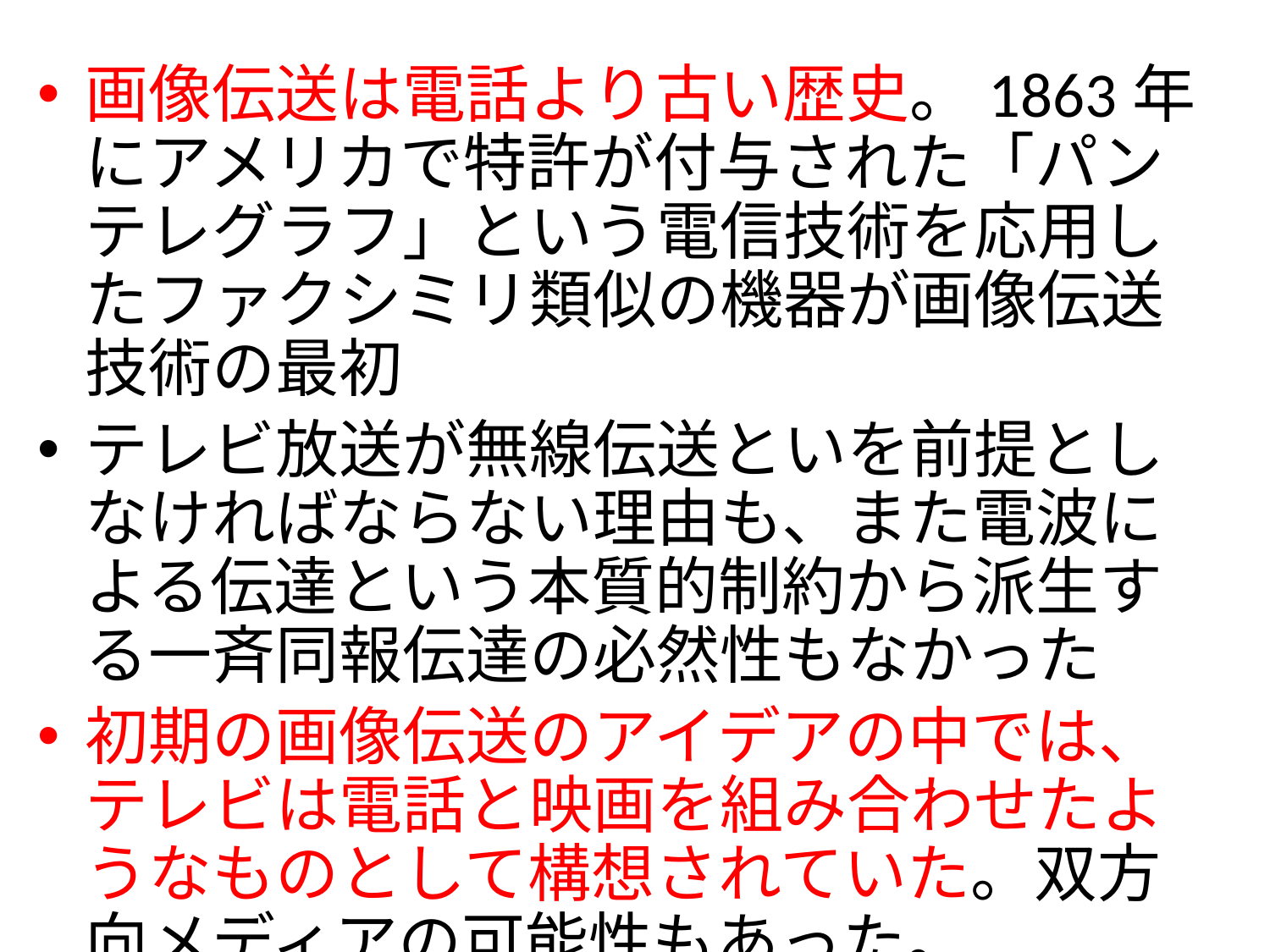

画像伝送は電話より古い歴史。1863年にアメリカで特許が付与された「パンテレグラフ」という電信技術を応用したファクシミリ類似の機器が画像伝送技術の最初
テレビ放送が無線伝送といを前提としなければならない理由も、また電波による伝達という本質的制約から派生する一斉同報伝達の必然性もなかった
初期の画像伝送のアイデアの中では、テレビは電話と映画を組み合わせたようなものとして構想されていた。双方向メディアの可能性もあった。